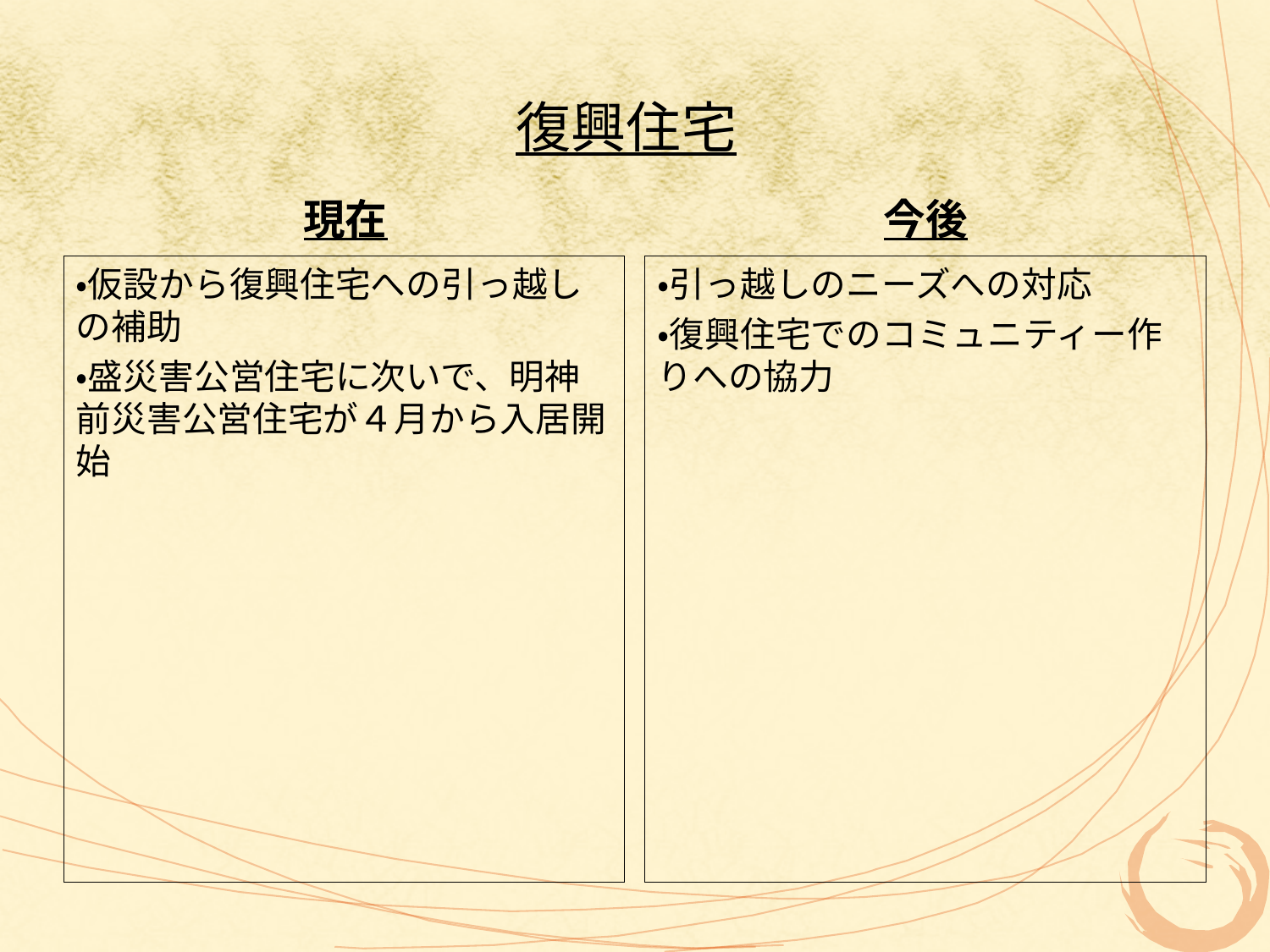

# 復興住宅
現在
今後
・仮設から復興住宅への引っ越しの補助
・盛災害公営住宅に次いで、明神前災害公営住宅が４月から入居開始

・引っ越しのニーズへの対応
・復興住宅でのコミュニティー作りへの協力